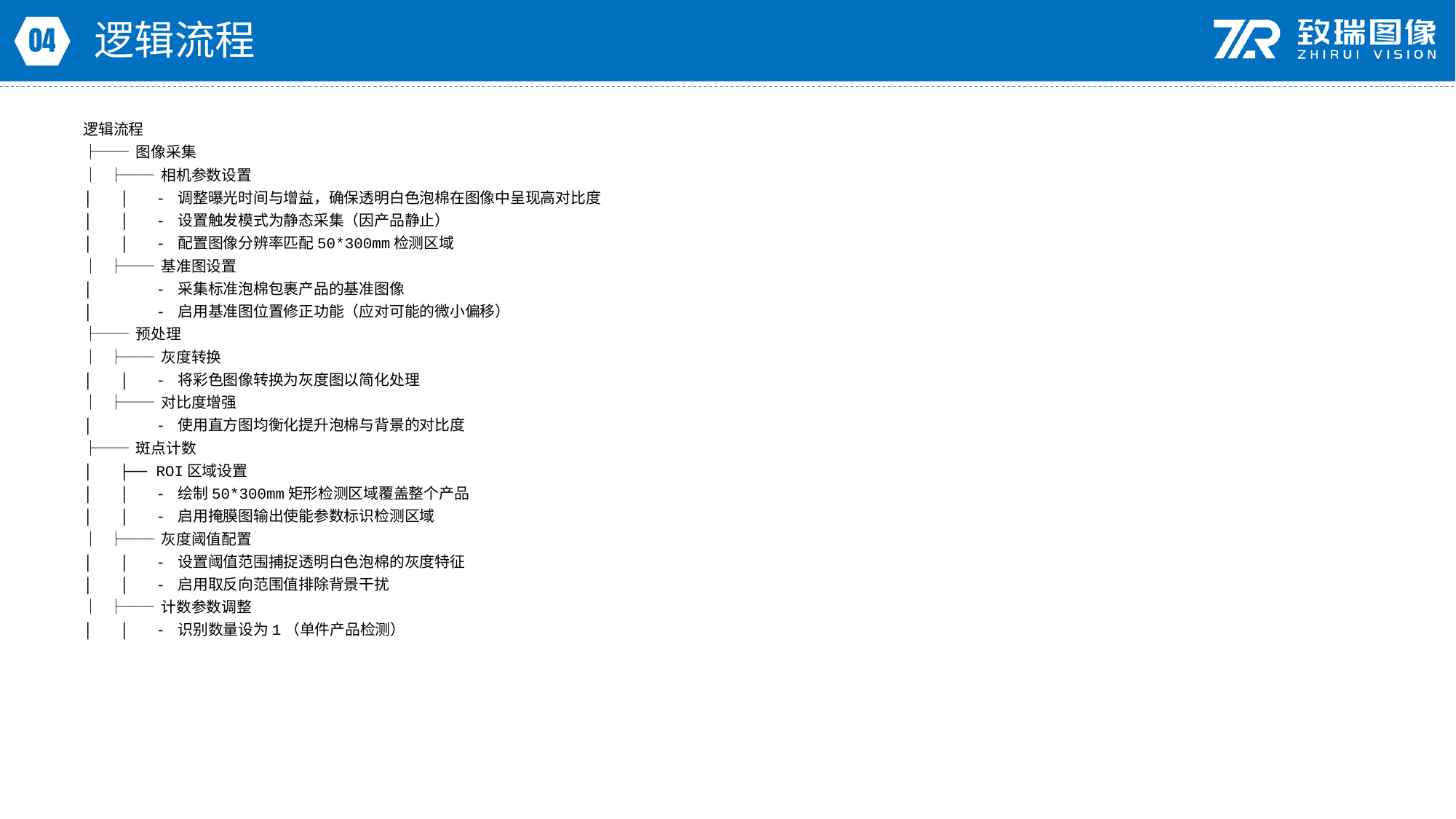

逻辑流程
04

逻辑流程
├── 图像采集
│   ├── 相机参数设置
│   │   - 调整曝光时间与增益，确保透明白色泡棉在图像中呈现高对比度
│   │   - 设置触发模式为静态采集（因产品静止）
│   │   - 配置图像分辨率匹配50*300mm检测区域
│   ├── 基准图设置
│       - 采集标准泡棉包裹产品的基准图像
│       - 启用基准图位置修正功能（应对可能的微小偏移）
├── 预处理
│   ├── 灰度转换
│   │   - 将彩色图像转换为灰度图以简化处理
│   ├── 对比度增强
│       - 使用直方图均衡化提升泡棉与背景的对比度
├── 斑点计数
│   ├── ROI区域设置
│   │   - 绘制50*300mm矩形检测区域覆盖整个产品
│   │   - 启用掩膜图输出使能参数标识检测区域
│   ├── 灰度阈值配置
│   │   - 设置阈值范围捕捉透明白色泡棉的灰度特征
│   │   - 启用取反向范围值排除背景干扰
│   ├── 计数参数调整
│   │   - 识别数量设为1（单件产品检测）